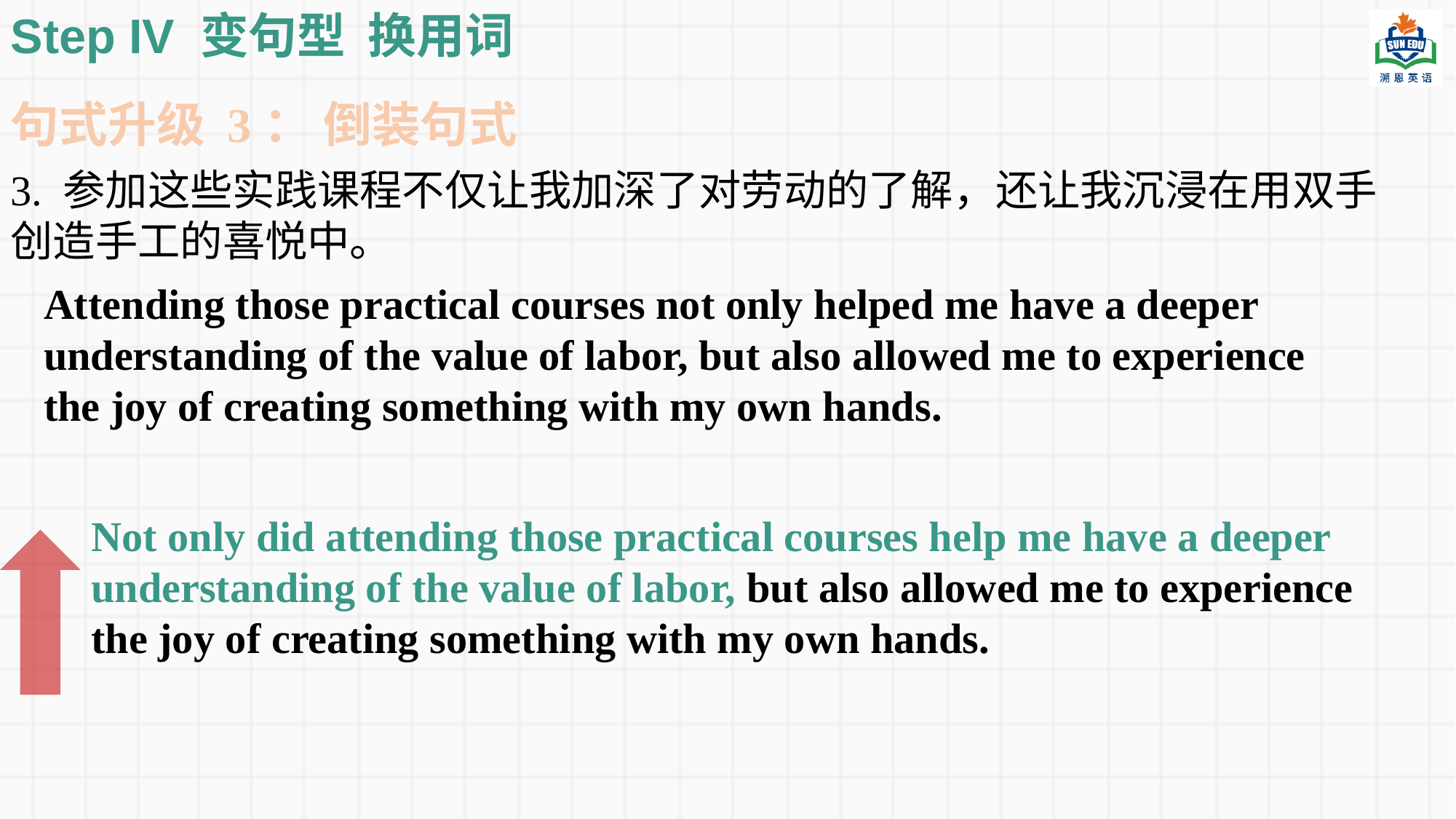

Step IV 变句型  换用词
句式升级 3： 倒装句式
3. 参加这些实践课程不仅让我加深了对劳动的了解，还让我沉浸在用双手创造手工的喜悦中。
Attending those practical courses not only helped me have a deeper understanding of the value of labor, but also allowed me to experience the joy of creating something with my own hands.
Not only did attending those practical courses help me have a deeper understanding of the value of labor, but also allowed me to experience the joy of creating something with my own hands.